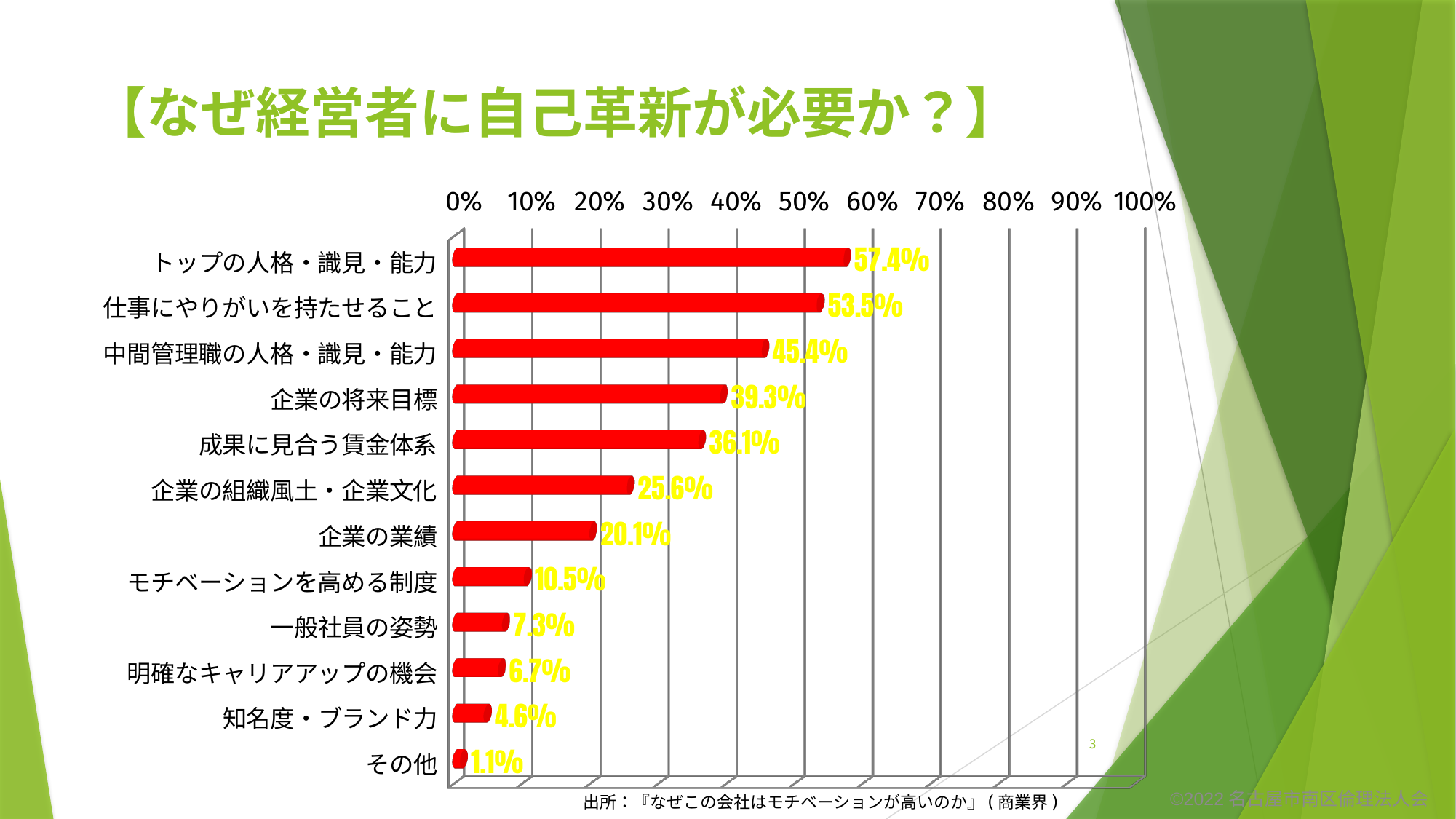

# 【なぜ経営者に自己革新が必要か？】

[unsupported chart]

3
©2022名古屋市南区倫理法人会
出所：『なぜこの会社はモチベーションが高いのか』(商業界)